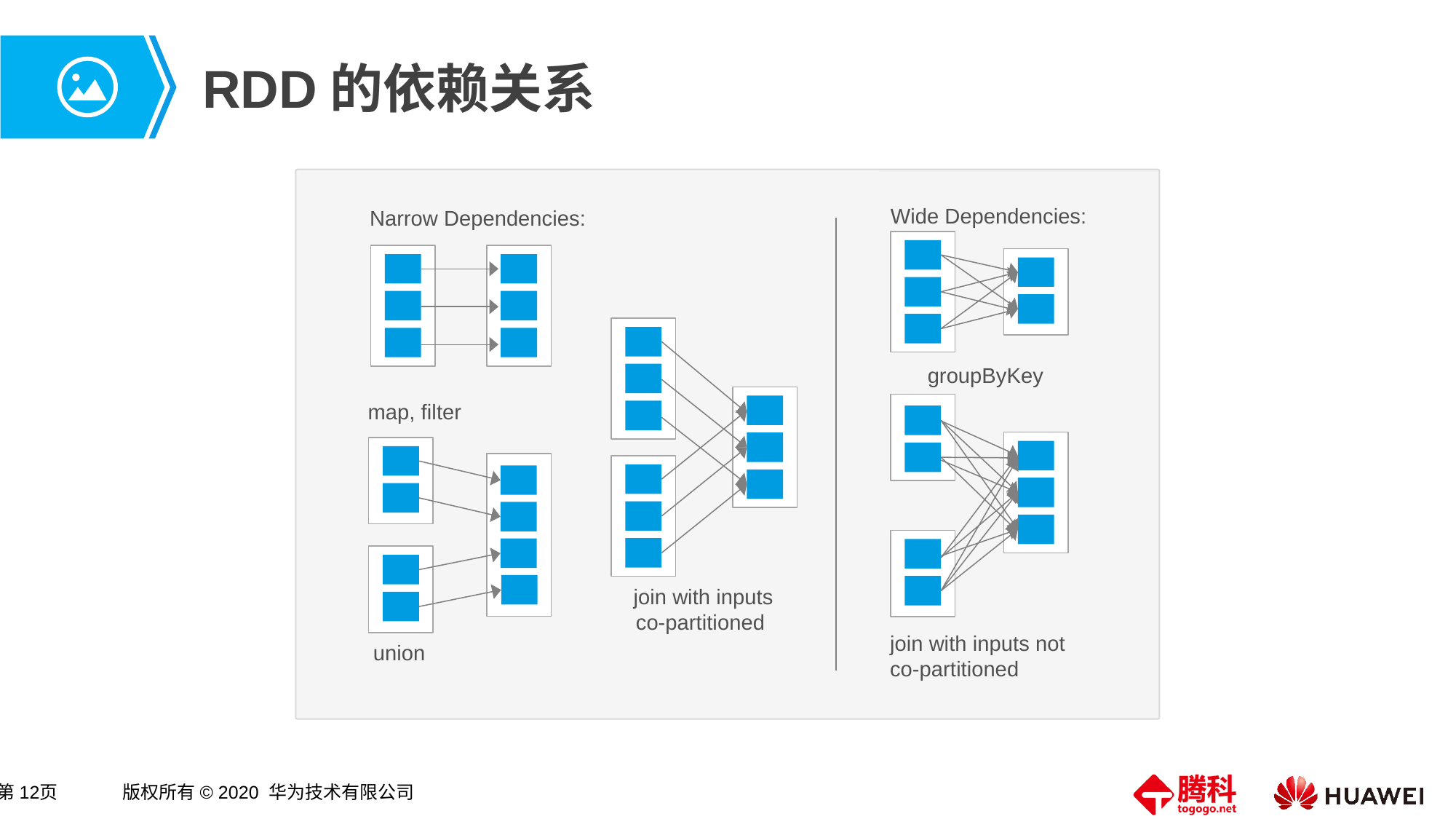

# RDD的依赖关系

Wide Dependencies:

groupByKey

join with inputs not
co-partitioned
Narrow Dependencies:

map, filter

join with inputs
co-partitioned

union